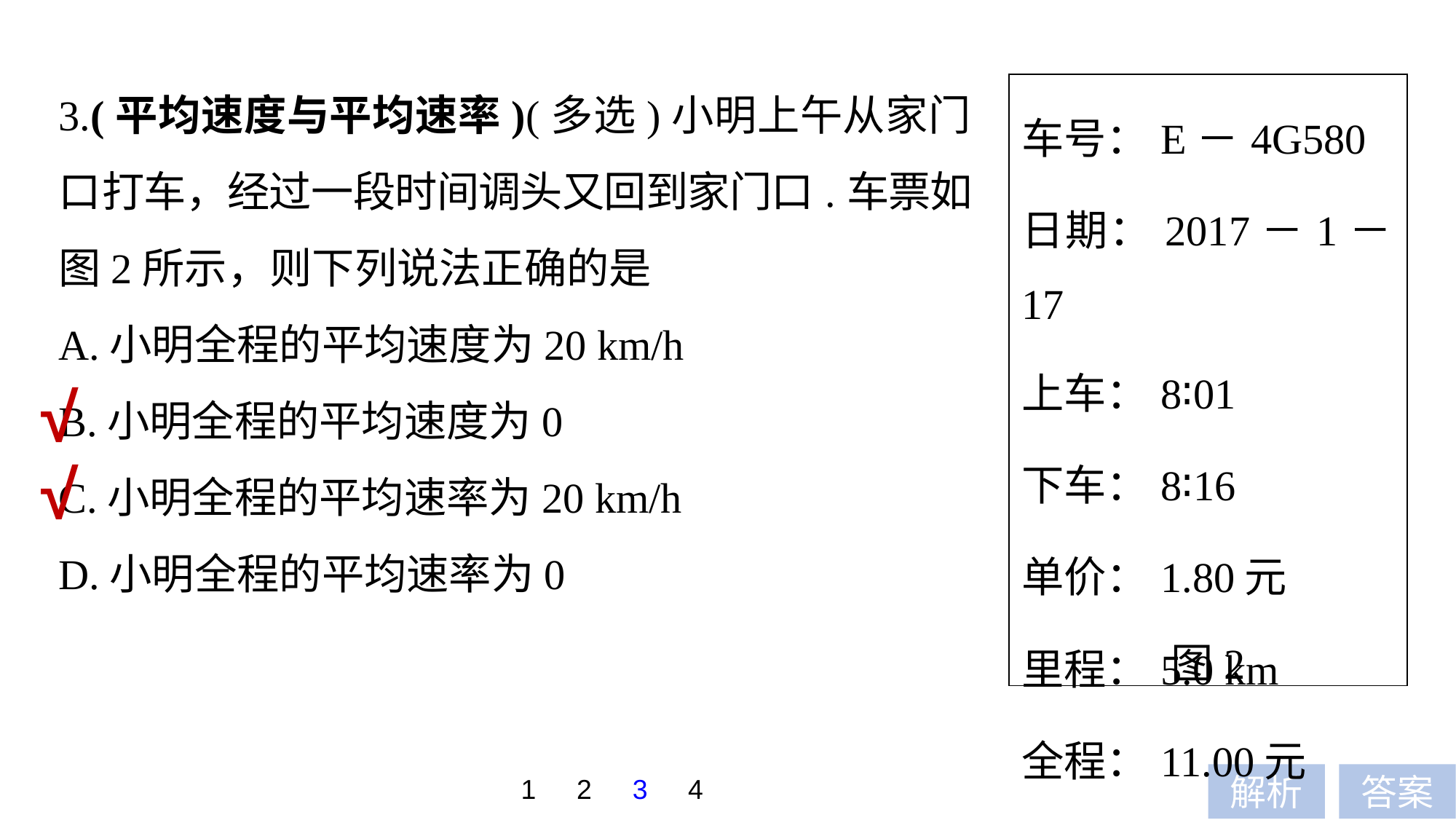

3.(平均速度与平均速率)(多选)小明上午从家门口打车，经过一段时间调头又回到家门口.车票如图2所示，则下列说法正确的是
A.小明全程的平均速度为20 km/h
B.小明全程的平均速度为0
C.小明全程的平均速率为20 km/h
D.小明全程的平均速率为0
| 车号：E－4G580 日期：2017－1－17 上车：8∶01 下车：8∶16 单价：1.80元 里程：5.0 km 全程：11.00元 |
| --- |
√
√
图2
1
2
3
4
解析
答案